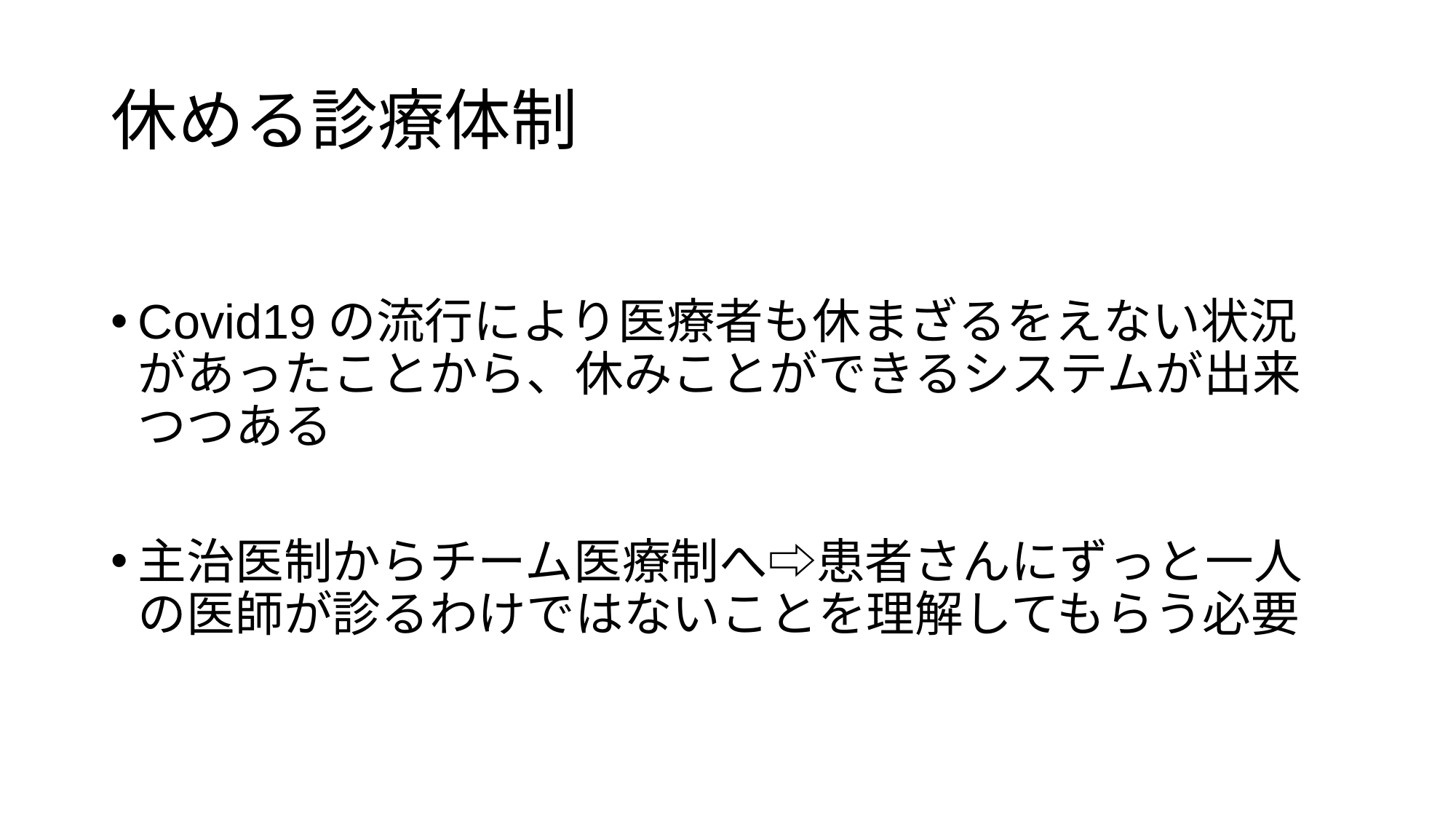

# 休める診療体制

Covid19の流行により医療者も休まざるをえない状況があったことから、休みことができるシステムが出来つつある

主治医制からチーム医療制へ⇨患者さんにずっと一人の医師が診るわけではないことを理解してもらう必要